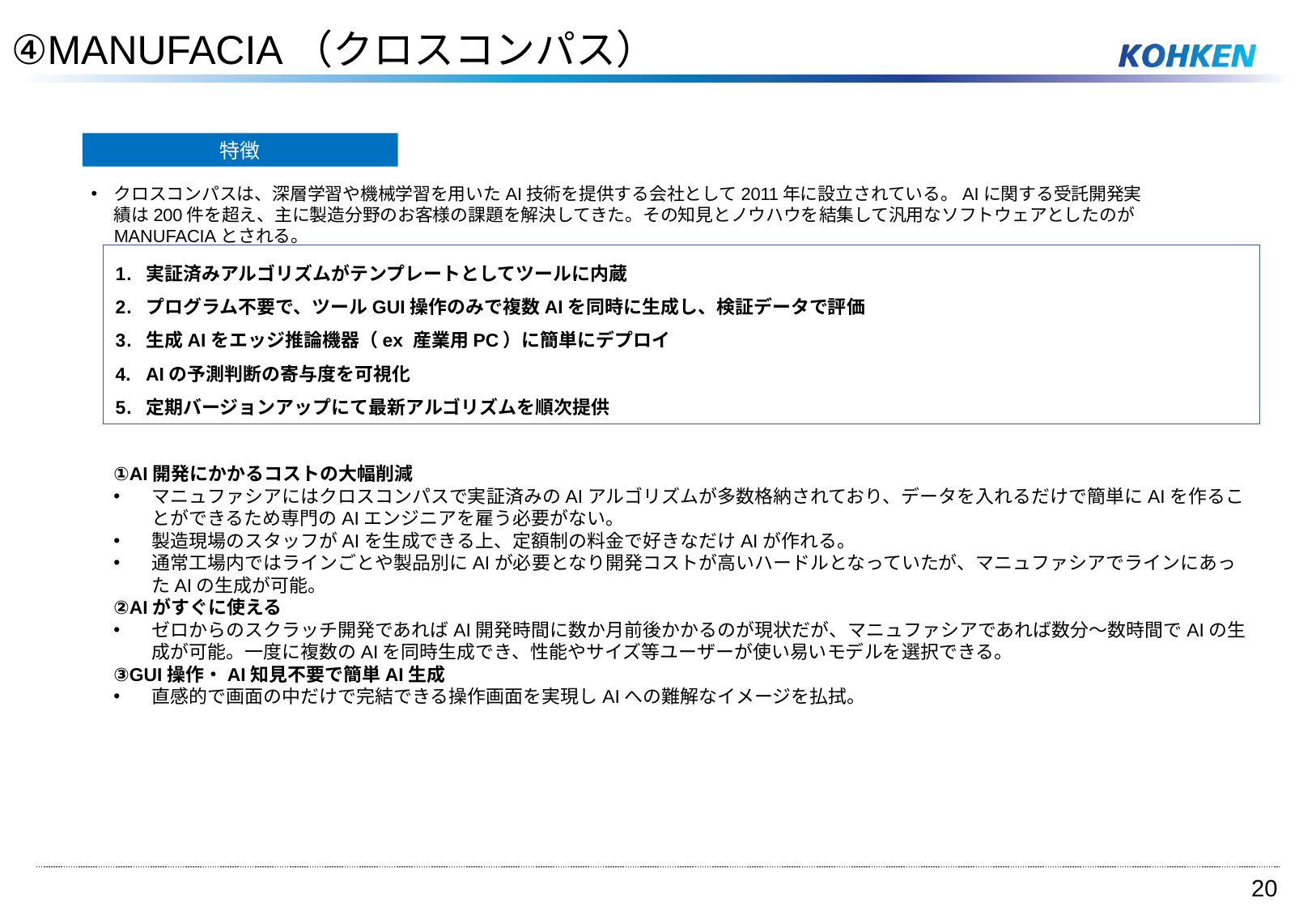

④MANUFACIA（クロスコンパス）
特徴
クロスコンパスは、深層学習や機械学習を用いたAI技術を提供する会社として2011年に設立されている。AIに関する受託開発実績は200件を超え、主に製造分野のお客様の課題を解決してきた。その知見とノウハウを結集して汎用なソフトウェアとしたのがMANUFACIAとされる。
実証済みアルゴリズムがテンプレートとしてツールに内蔵
プログラム不要で、ツールGUI操作のみで複数AIを同時に生成し、検証データで評価
生成AIをエッジ推論機器（ex 産業用PC）に簡単にデプロイ
AIの予測判断の寄与度を可視化
定期バージョンアップにて最新アルゴリズムを順次提供
①AI開発にかかるコストの大幅削減
マニュファシアにはクロスコンパスで実証済みのAIアルゴリズムが多数格納されており、データを入れるだけで簡単にAIを作ることができるため専門のAIエンジニアを雇う必要がない。
製造現場のスタッフがAIを生成できる上、定額制の料金で好きなだけAIが作れる。
通常工場内ではラインごとや製品別にAIが必要となり開発コストが高いハードルとなっていたが、マニュファシアでラインにあったAIの生成が可能。
②AIがすぐに使える
ゼロからのスクラッチ開発であればAI開発時間に数か月前後かかるのが現状だが、マニュファシアであれば数分～数時間でAIの生成が可能。一度に複数のAIを同時生成でき、性能やサイズ等ユーザーが使い易いモデルを選択できる。
③GUI操作・AI知見不要で簡単AI生成
直感的で画面の中だけで完結できる操作画面を実現しAIへの難解なイメージを払拭。